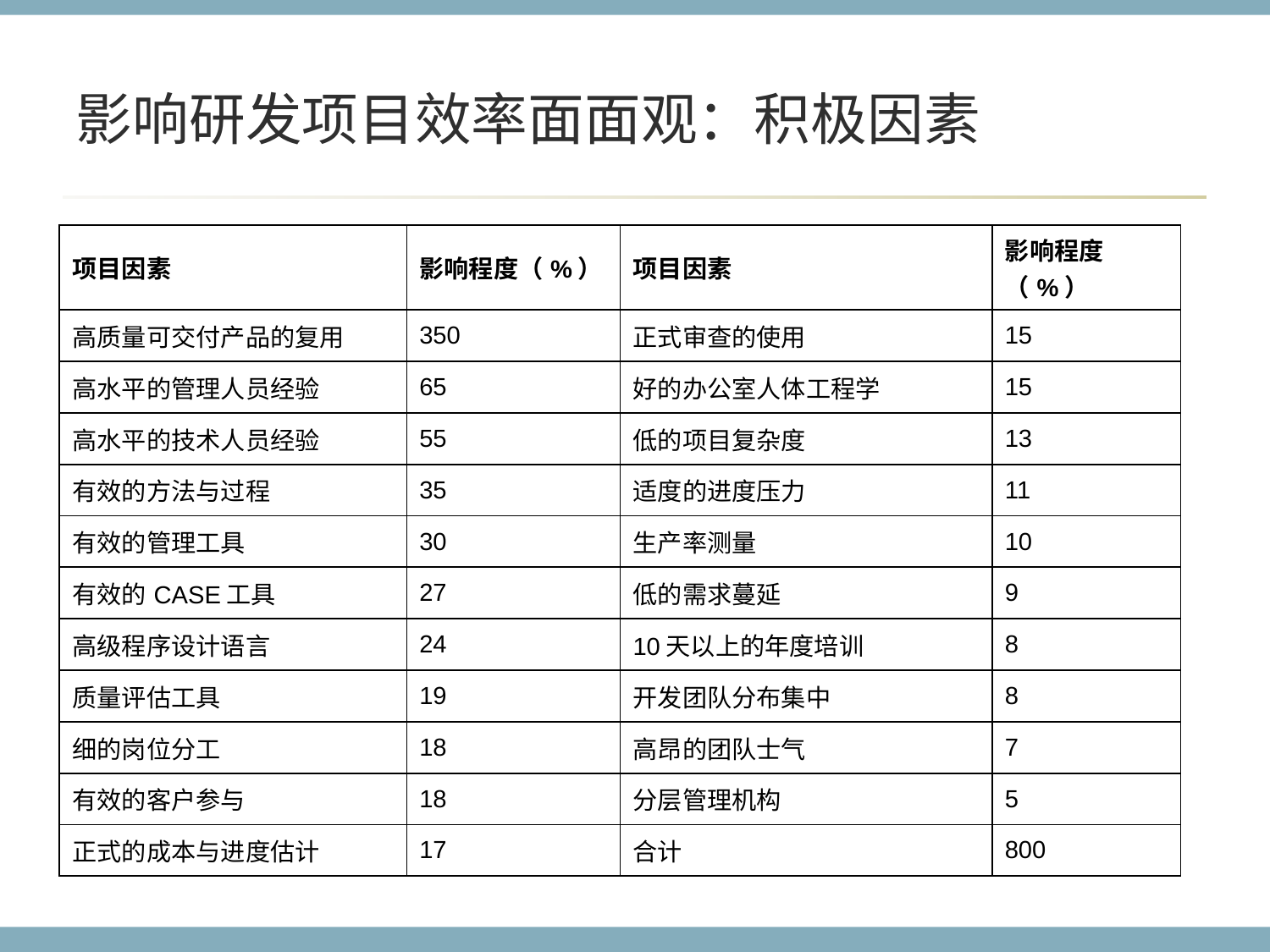

# 影响研发项目效率面面观：积极因素
| 项目因素 | 影响程度（%） | 项目因素 | 影响程度（%） |
| --- | --- | --- | --- |
| 高质量可交付产品的复用 | 350 | 正式审查的使用 | 15 |
| 高水平的管理人员经验 | 65 | 好的办公室人体工程学 | 15 |
| 高水平的技术人员经验 | 55 | 低的项目复杂度 | 13 |
| 有效的方法与过程 | 35 | 适度的进度压力 | 11 |
| 有效的管理工具 | 30 | 生产率测量 | 10 |
| 有效的CASE工具 | 27 | 低的需求蔓延 | 9 |
| 高级程序设计语言 | 24 | 10天以上的年度培训 | 8 |
| 质量评估工具 | 19 | 开发团队分布集中 | 8 |
| 细的岗位分工 | 18 | 高昂的团队士气 | 7 |
| 有效的客户参与 | 18 | 分层管理机构 | 5 |
| 正式的成本与进度估计 | 17 | 合计 | 800 |